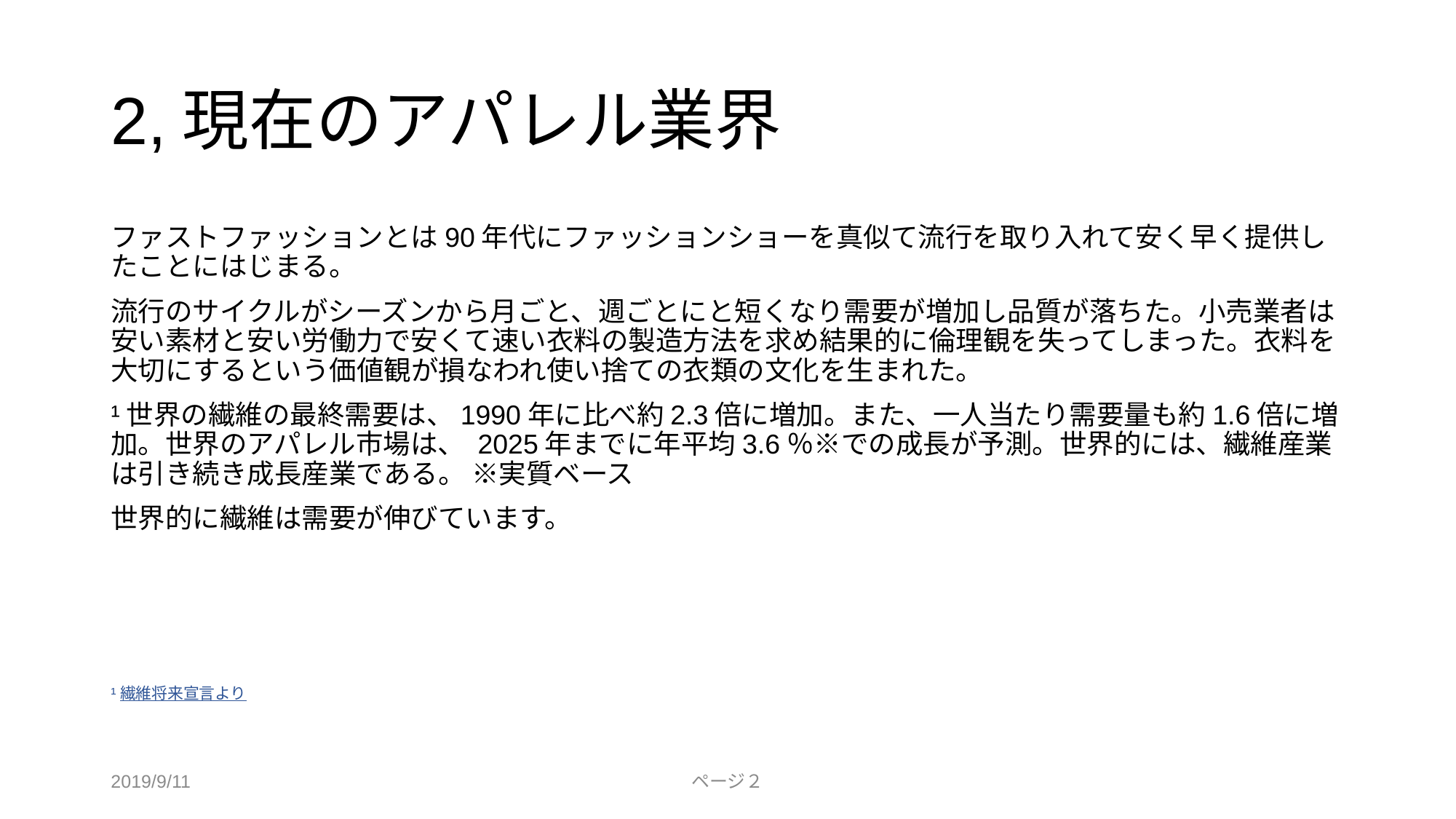

# 2,現在のアパレル業界
ファストファッションとは90年代にファッションショーを真似て流行を取り入れて安く早く提供したことにはじまる。
流行のサイクルがシーズンから月ごと、週ごとにと短くなり需要が増加し品質が落ちた。小売業者は安い素材と安い労働力で安くて速い衣料の製造方法を求め結果的に倫理観を失ってしまった。衣料を大切にするという価値観が損なわれ使い捨ての衣類の文化を生まれた。
¹世界の繊維の最終需要は、1990年に比べ約2.3倍に増加。また、一人当たり需要量も約1.6倍に増加。世界のアパレル市場は、 2025年までに年平均3.6％※での成長が予測。世界的には、繊維産業は引き続き成長産業である。 ※実質ベース
世界的に繊維は需要が伸びています。

¹繊維将来宣言より
2019/9/11
ページ２